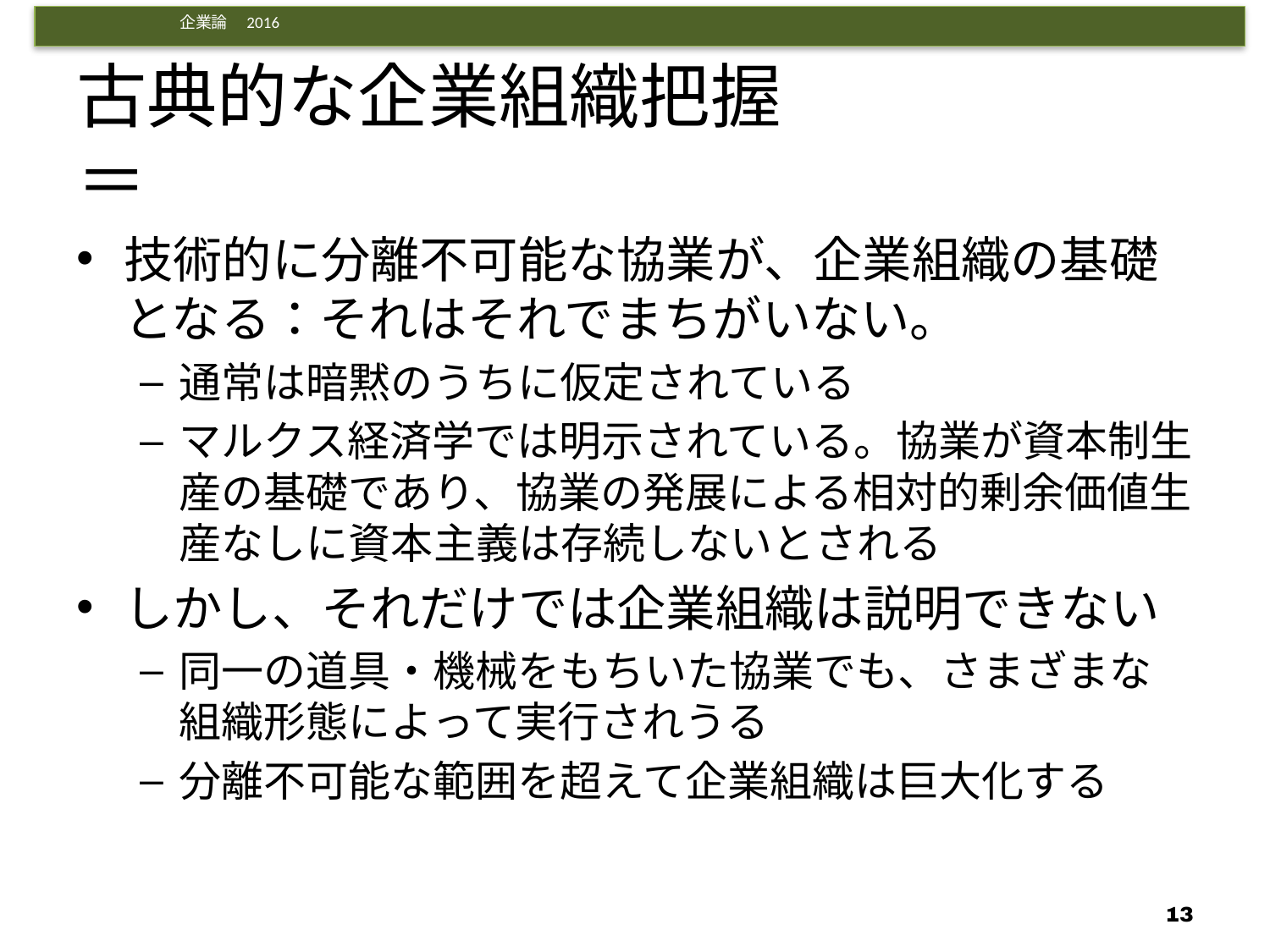

# 古典的な企業組織把握 ＝
技術的に分離不可能な協業が、企業組織の基礎となる：それはそれでまちがいない。
通常は暗黙のうちに仮定されている
マルクス経済学では明示されている。協業が資本制生産の基礎であり、協業の発展による相対的剰余価値生産なしに資本主義は存続しないとされる
しかし、それだけでは企業組織は説明できない
同一の道具・機械をもちいた協業でも、さまざまな組織形態によって実行されうる
分離不可能な範囲を超えて企業組織は巨大化する
13